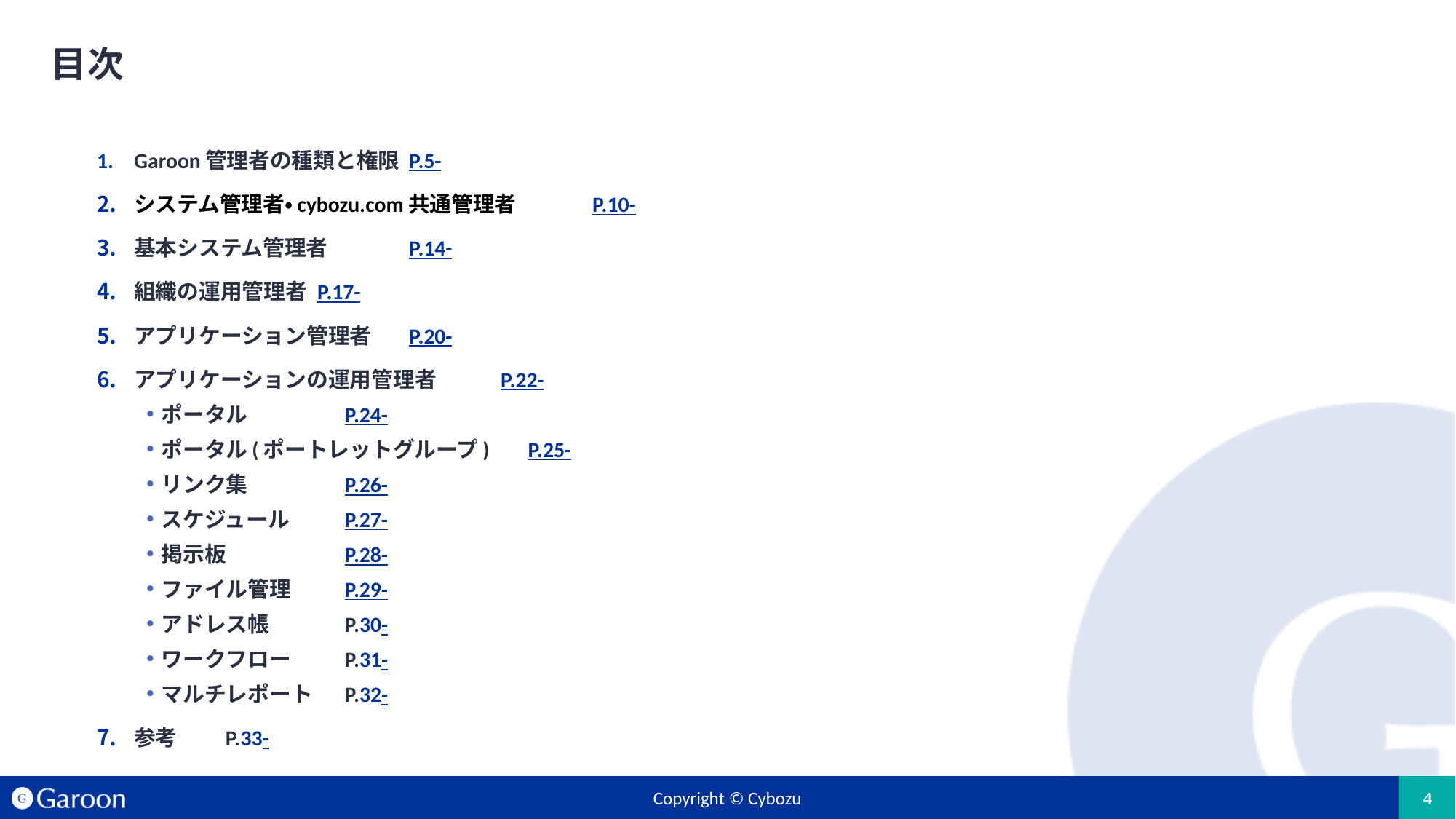

# 目次
Garoon管理者の種類と権限					P.5-
システム管理者・cybozu.com共通管理者				P.10-
基本システム管理者						P.14-
組織の運用管理者						P.17-
アプリケーション管理者						P.20-
アプリケーションの運用管理者					P.22-
ポータル							P.24-
ポータル(ポートレットグループ)					P.25-
リンク集							P.26-
スケジュール							P.27-
掲示板							P.28-
ファイル管理							P.29-
アドレス帳							P.30-
ワークフロー							P.31-
マルチレポート						P.32-
参考								P.33-